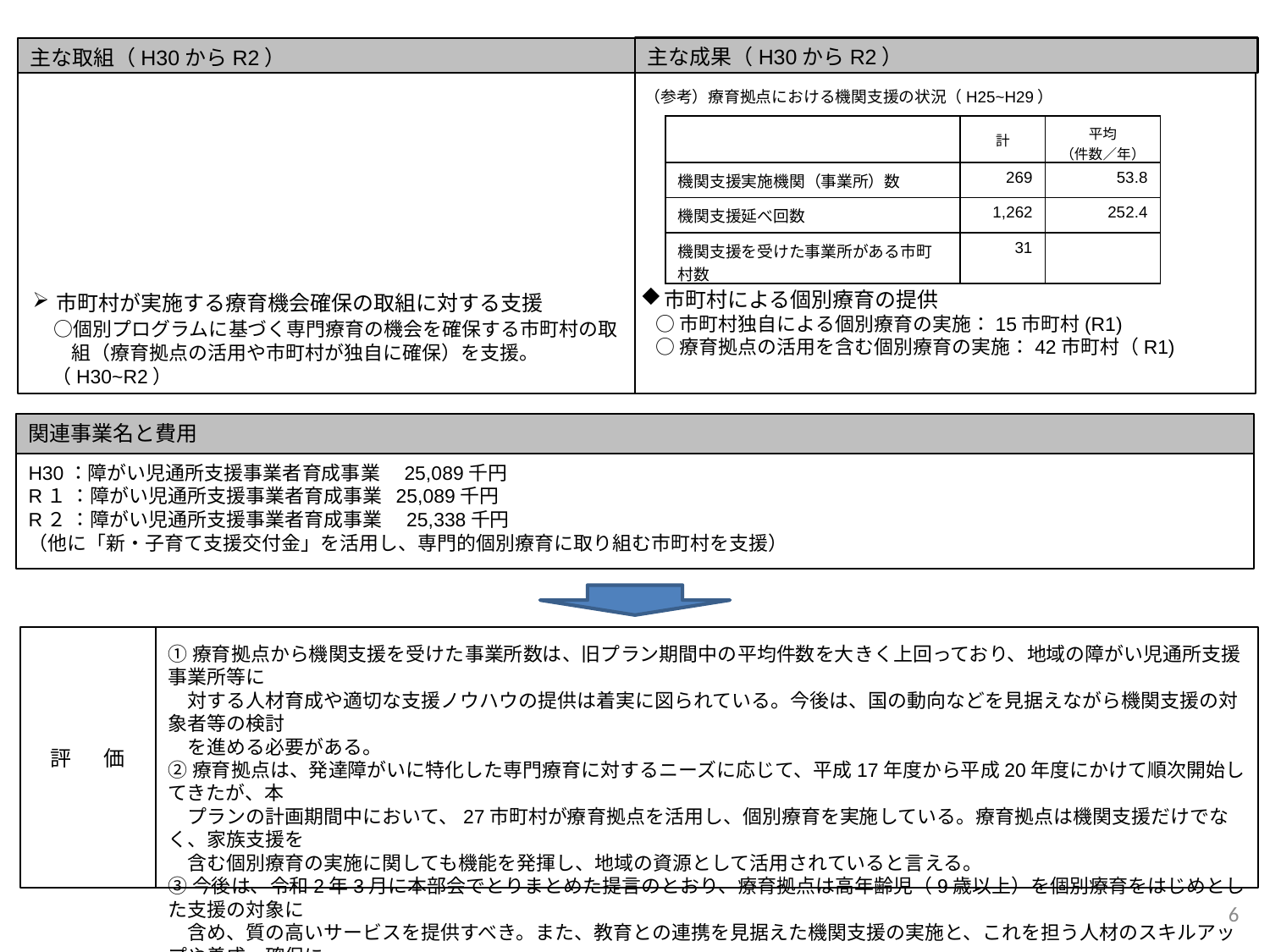

主な成果（H30からR2）
主な取組（H30からR2）

（参考）療育拠点における機関支援の状況（H25~H29）
|  | 計 | 平均 （件数／年） |
| --- | --- | --- |
| 機関支援実施機関（事業所）数 | 269 | 53.8 |
| 機関支援延べ回数 | 1,262 | 252.4 |
| 機関支援を受けた事業所がある市町村数 | 31 |  |
市町村が実施する療育機会確保の取組に対する支援
　○個別プログラムに基づく専門療育の機会を確保する市町村の取
　　組（療育拠点の活用や市町村が独自に確保）を支援。
　（H30~R2）
市町村による個別療育の提供
○市町村独自による個別療育の実施：15市町村(R1)
○療育拠点の活用を含む個別療育の実施：42市町村（R1)

関連事業名と費用

H30：障がい児通所支援事業者育成事業　25,089千円
R１ ：障がい児通所支援事業者育成事業  25,089千円
R２ ：障がい児通所支援事業者育成事業　25,338千円
（他に「新・子育て支援交付金」を活用し、専門的個別療育に取り組む市町村を支援）

評       価

①療育拠点から機関支援を受けた事業所数は、旧プラン期間中の平均件数を大きく上回っており、地域の障がい児通所支援事業所等に
　対する人材育成や適切な支援ノウハウの提供は着実に図られている。今後は、国の動向などを見据えながら機関支援の対象者等の検討
　を進める必要がある。
②療育拠点は、発達障がいに特化した専門療育に対するニーズに応じて、平成17年度から平成20年度にかけて順次開始してきたが、本
　プランの計画期間中において、27市町村が療育拠点を活用し、個別療育を実施している。療育拠点は機関支援だけでなく、家族支援を
　含む個別療育の実施に関しても機能を発揮し、地域の資源として活用されていると言える。
③今後は、令和2年3月に本部会でとりまとめた提言のとおり、療育拠点は高年齢児（9歳以上）を個別療育をはじめとした支援の対象に
　含め、質の高いサービスを提供すべき。また、教育との連携を見据えた機関支援の実施と、これを担う人材のスキルアップや養成・確保に
　向けた取組を進める必要がある。

6